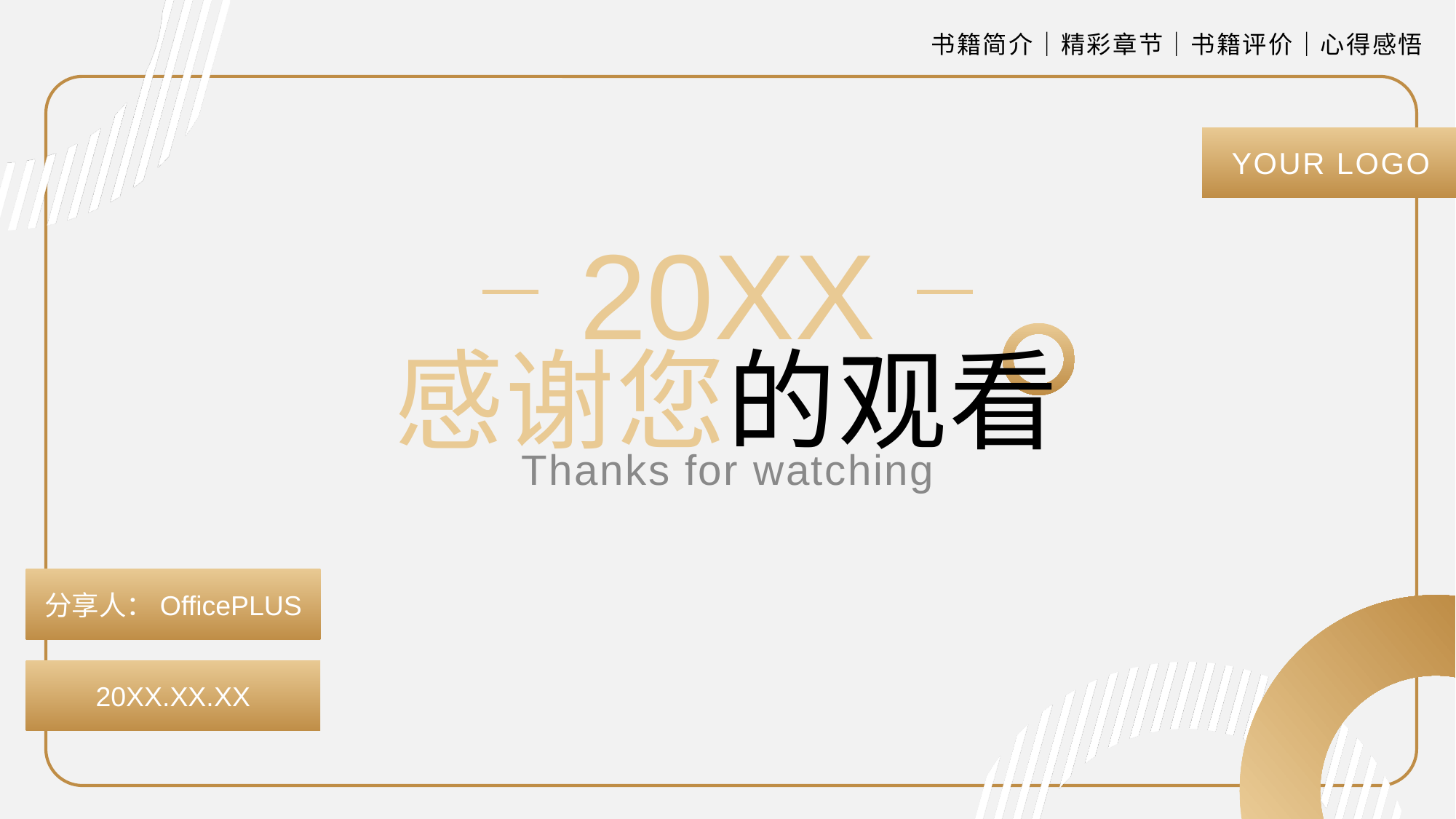

书籍简介｜精彩章节｜书籍评价｜心得感悟
YOUR LOGO
20XX

感谢您的观看
Thanks for watching

分享人：OfficePLUS

20XX.XX.XX